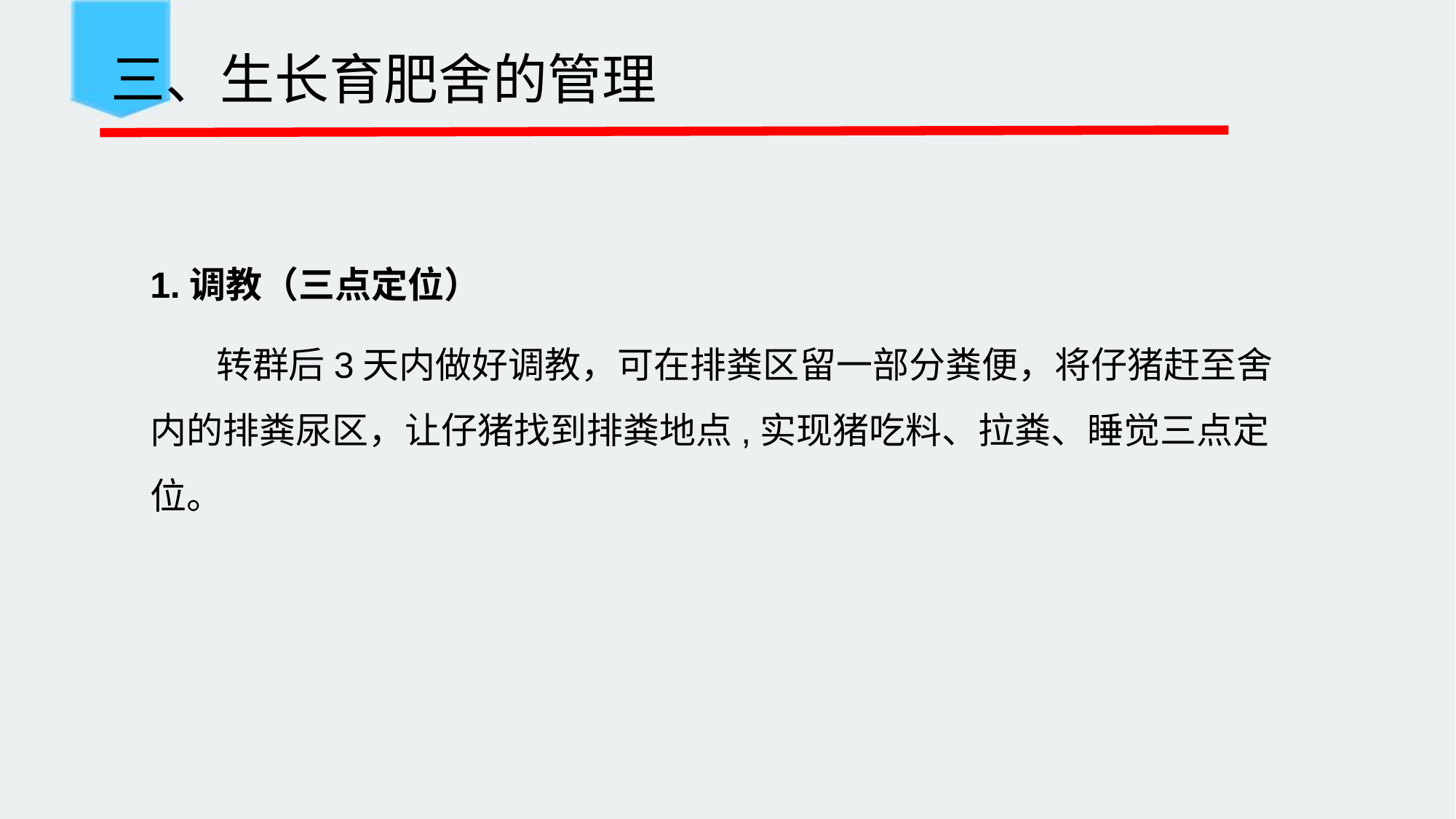

三、生长育肥舍的管理
1.调教（三点定位）
       转群后3天内做好调教，可在排粪区留一部分粪便，将仔猪赶至舍内的排粪尿区，让仔猪找到排粪地点,实现猪吃料、拉粪、睡觉三点定位。